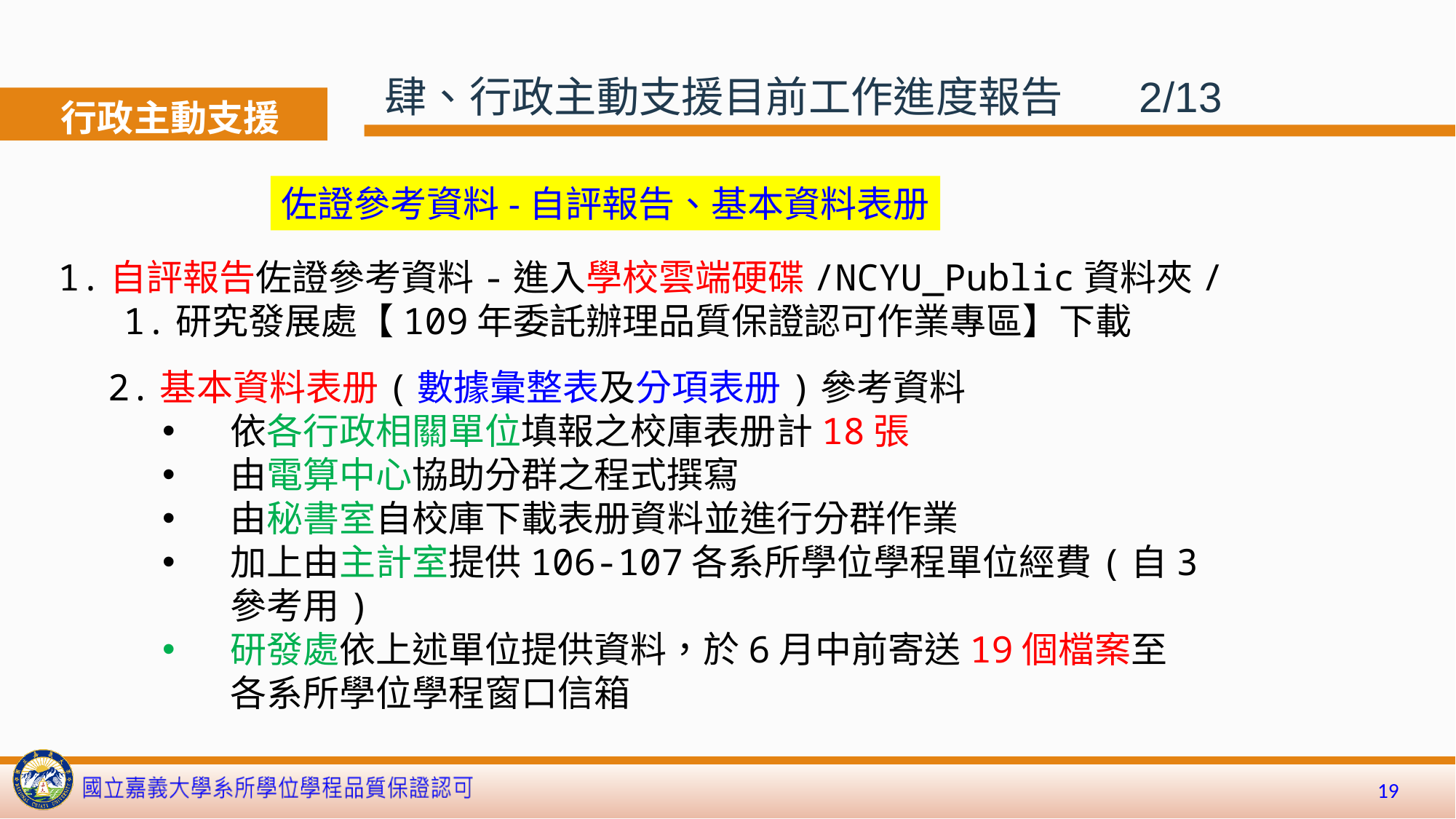

肆、行政主動支援目前工作進度報告       2/13
行政主動支援
佐證參考資料-自評報告、基本資料表册
1.自評報告佐證參考資料-進入學校雲端硬碟/NCYU_Public資料夾/
   1.研究發展處【109年委託辦理品質保證認可作業專區】下載
2.基本資料表册(數據彙整表及分項表册)參考資料
依各行政相關單位填報之校庫表册計18張
由電算中心協助分群之程式撰寫
由秘書室自校庫下載表册資料並進行分群作業
加上由主計室提供106-107各系所學位學程單位經費(自3參考用)
研發處依上述單位提供資料，於6月中前寄送19個檔案至各系所學位學程窗口信箱
19